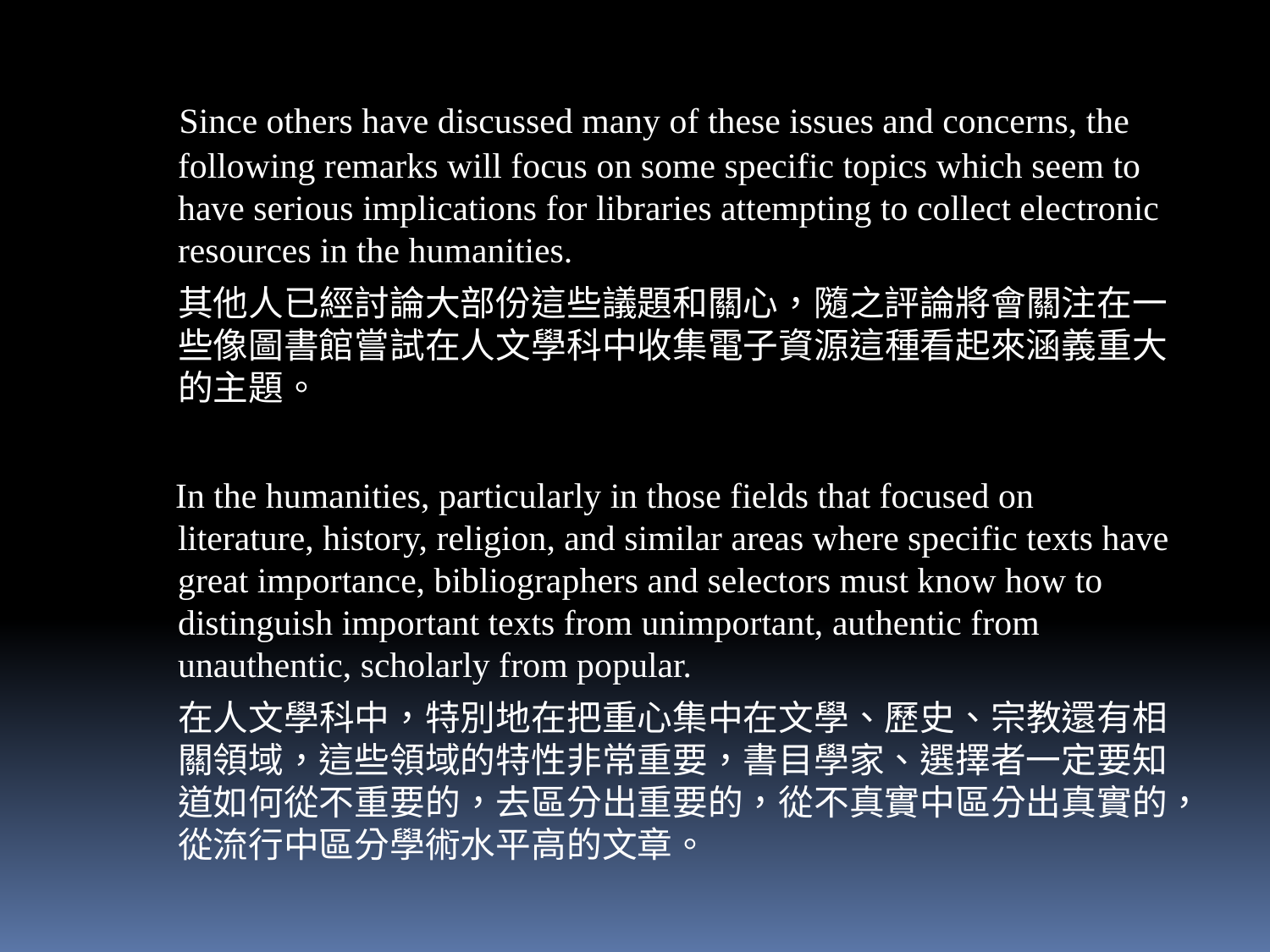

Since others have discussed many of these issues and concerns, the following remarks will focus on some specific topics which seem to have serious implications for libraries attempting to collect electronic resources in the humanities.
     其他人已經討論大部份這些議題和關心，隨之評論將會關注在一些像圖書館嘗試在人文學科中收集電子資源這種看起來涵義重大的主題。

     In the humanities, particularly in those fields that focused on literature, history, religion, and similar areas where specific texts have great importance, bibliographers and selectors must know how to distinguish important texts from unimportant, authentic from unauthentic, scholarly from popular.
     在人文學科中，特別地在把重心集中在文學、歷史、宗教還有相關領域，這些領域的特性非常重要，書目學家、選擇者一定要知道如何從不重要的，去區分出重要的，從不真實中區分出真實的，從流行中區分學術水平高的文章。